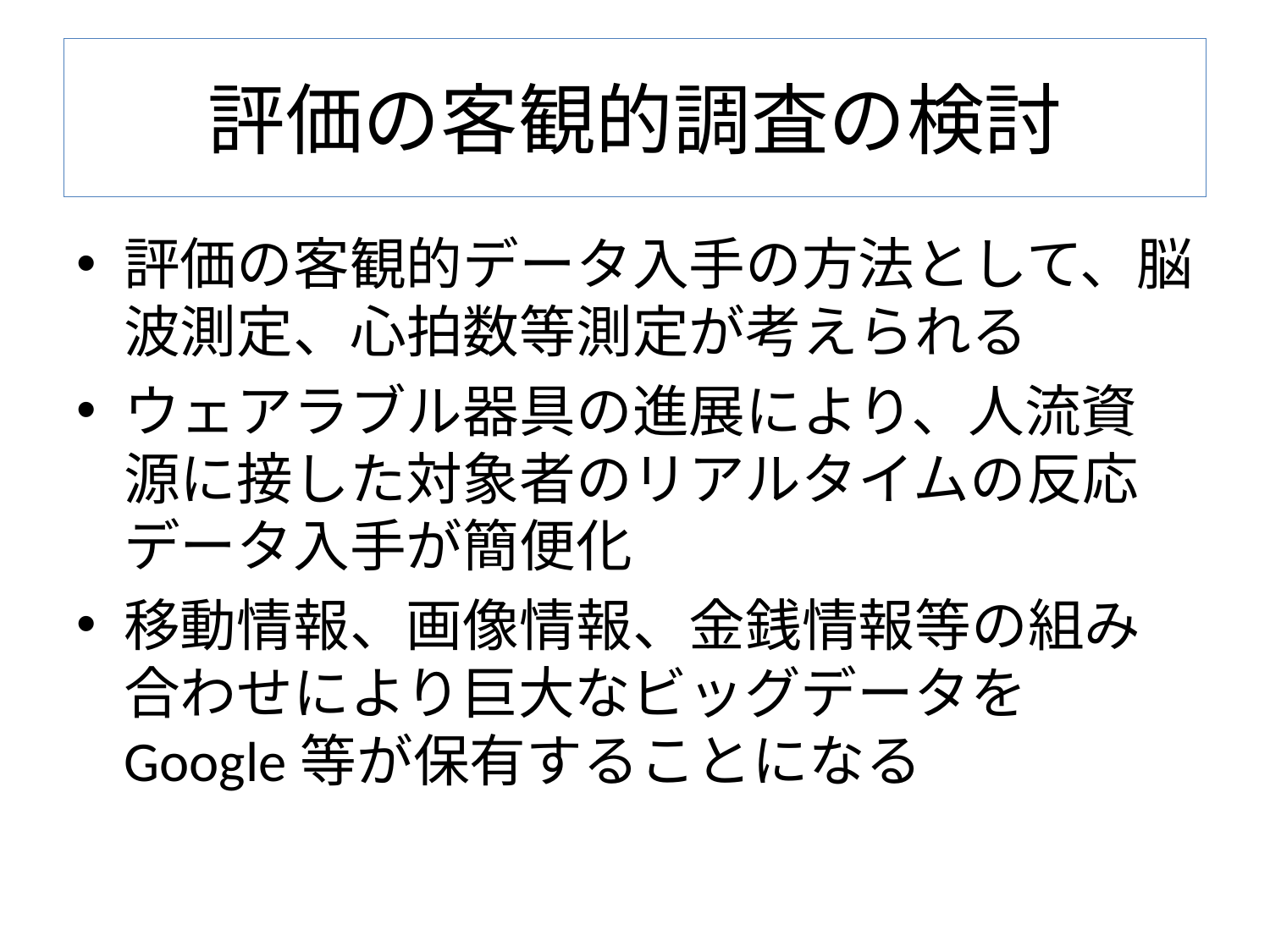

# 評価の客観的調査の検討
評価の客観的データ入手の方法として、脳波測定、心拍数等測定が考えられる
ウェアラブル器具の進展により、人流資源に接した対象者のリアルタイムの反応データ入手が簡便化
移動情報、画像情報、金銭情報等の組み合わせにより巨大なビッグデータをGoogle等が保有することになる